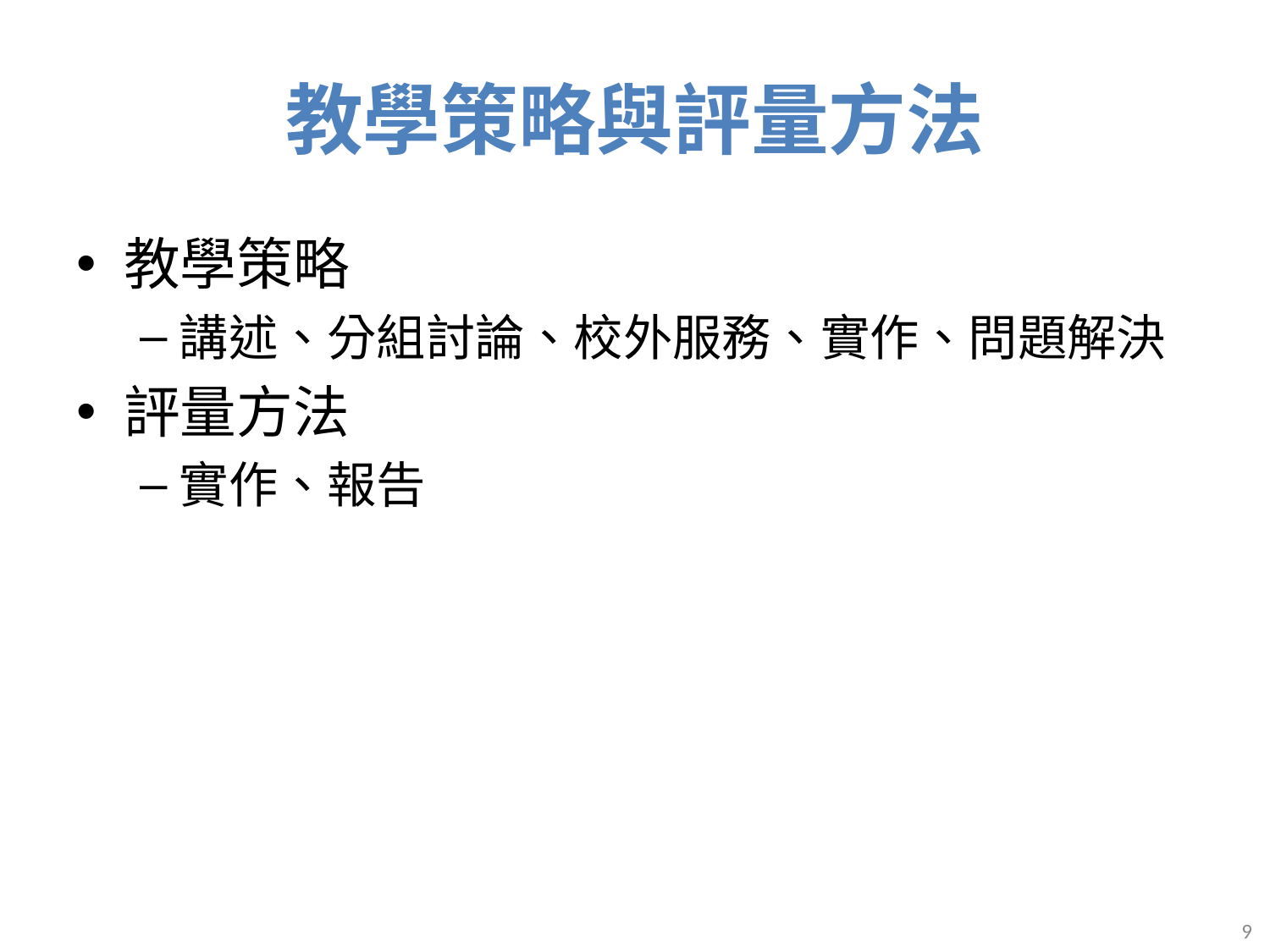

# 教學策略與評量方法
教學策略
講述、分組討論、校外服務、實作、問題解決
評量方法
實作、報告
9